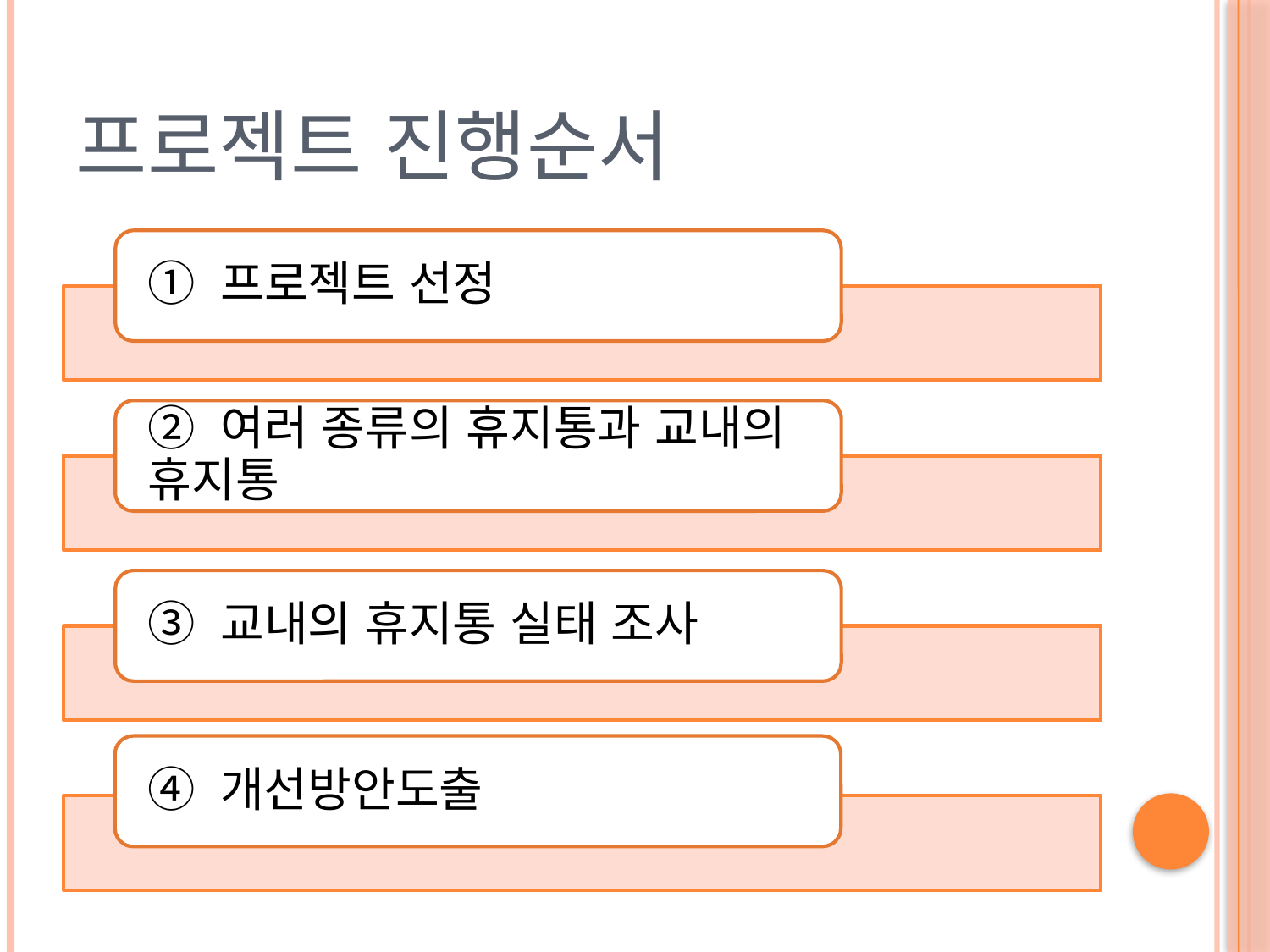

# 프로젝트 진행순서
① 프로젝트 선정
② 여러 종류의 휴지통과 교내의 휴지통
③ 교내의 휴지통 실태 조사
④ 개선방안도출